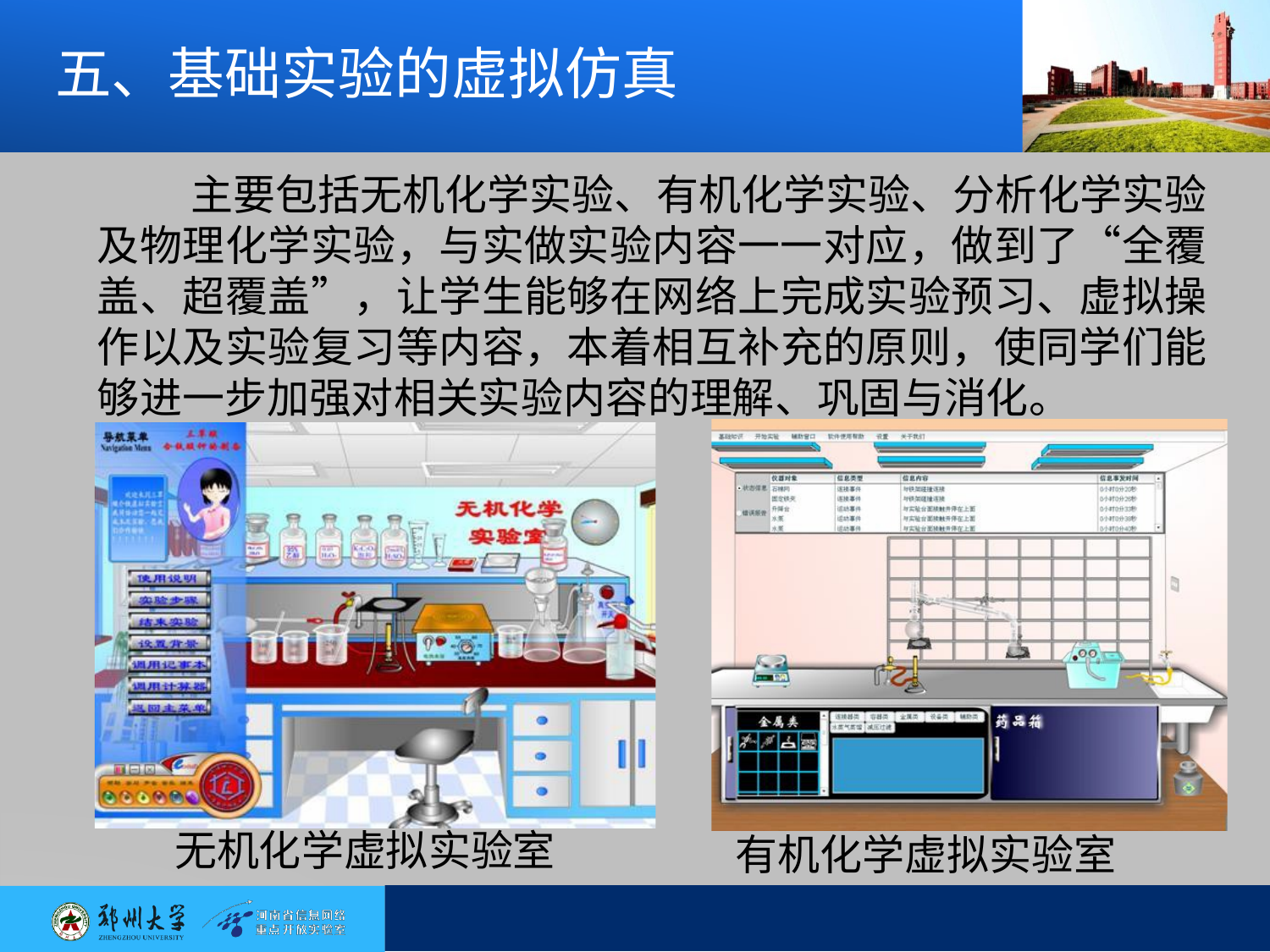

# 五、基础实验的虚拟仿真
主要包括无机化学实验、有机化学实验、分析化学实验 及物理化学实验，与实做实验内容一一对应，做到了“全覆 盖、超覆盖”，让学生能够在网络上完成实验预习、虚拟操 作以及实验复习等内容，本着相互补充的原则，使同学们能 够进一步加强对相关实验内容的理解、巩固与消化。

无机化学虚拟实验室
有机化学虚拟实验室